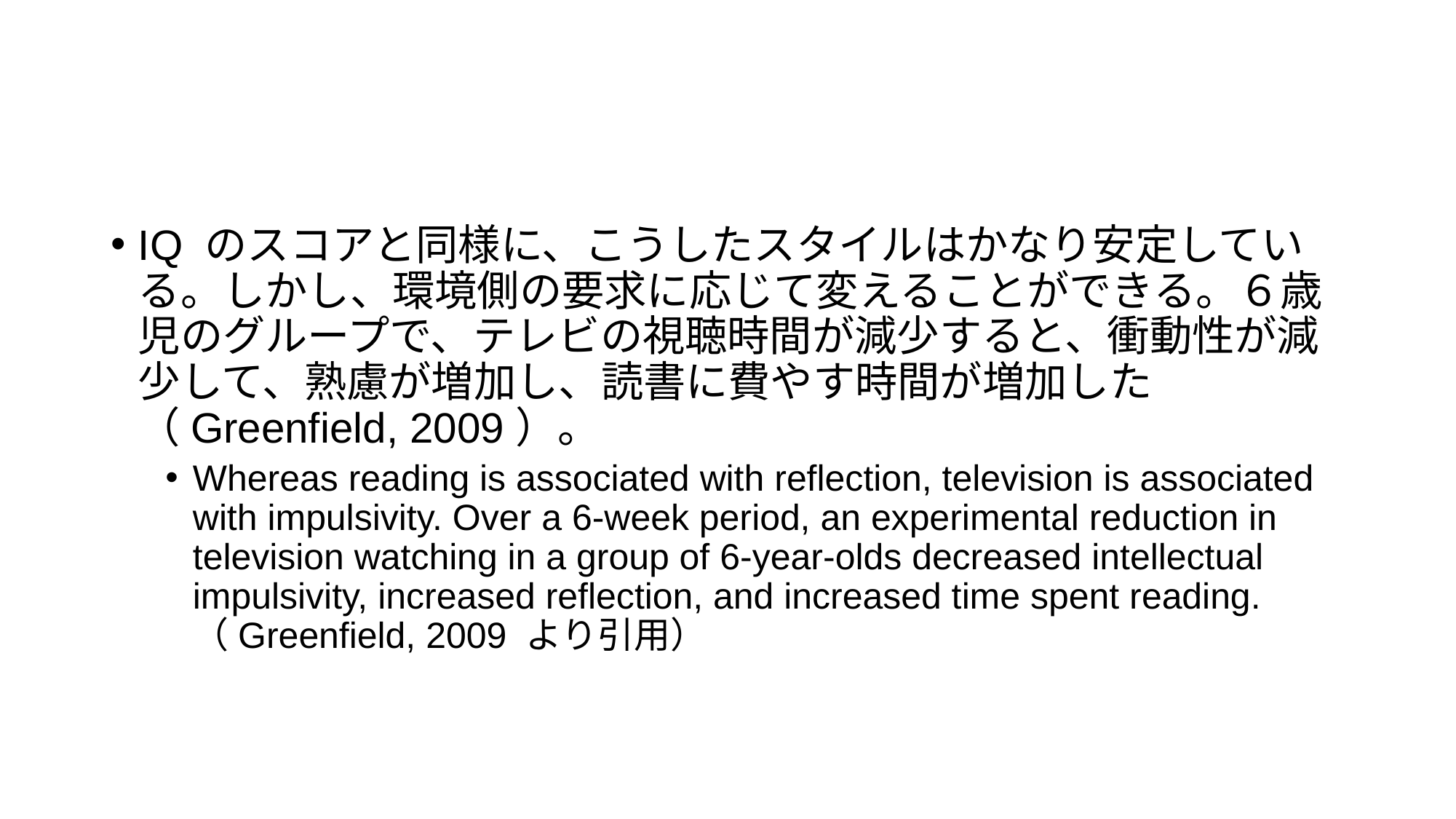

#
IQ のスコアと同様に、こうしたスタイルはかなり安定している。しかし、環境側の要求に応じて変えることができる。６歳児のグループで、テレビの視聴時間が減少すると、衝動性が減少して、熟慮が増加し、読書に費やす時間が増加した（Greenfield, 2009）。
Whereas reading is associated with reflection, television is associated with impulsivity. Over a 6-week period, an experimental reduction in television watching in a group of 6-year-olds decreased intellectual impulsivity, increased reflection, and increased time spent reading.（Greenfield, 2009 より引用）